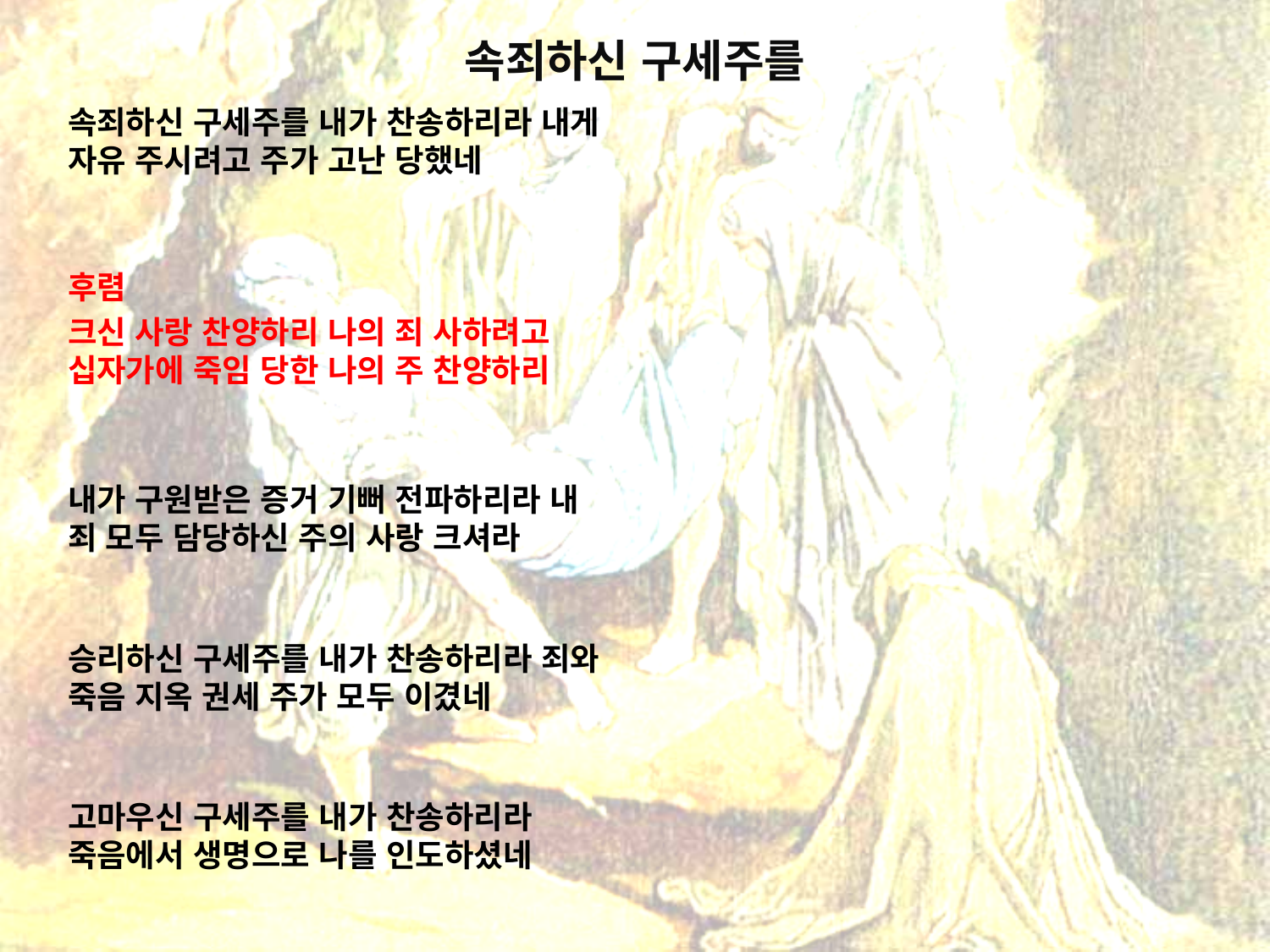

# 속죄하신 구세주를
속죄하신 구세주를 내가 찬송하리라 내게 자유 주시려고 주가 고난 당했네

후렴
크신 사랑 찬양하리 나의 죄 사하려고 십자가에 죽임 당한 나의 주 찬양하리
내가 구원받은 증거 기뻐 전파하리라 내 죄 모두 담당하신 주의 사랑 크셔라
승리하신 구세주를 내가 찬송하리라 죄와 죽음 지옥 권세 주가 모두 이겼네
고마우신 구세주를 내가 찬송하리라 죽음에서 생명으로 나를 인도하셨네